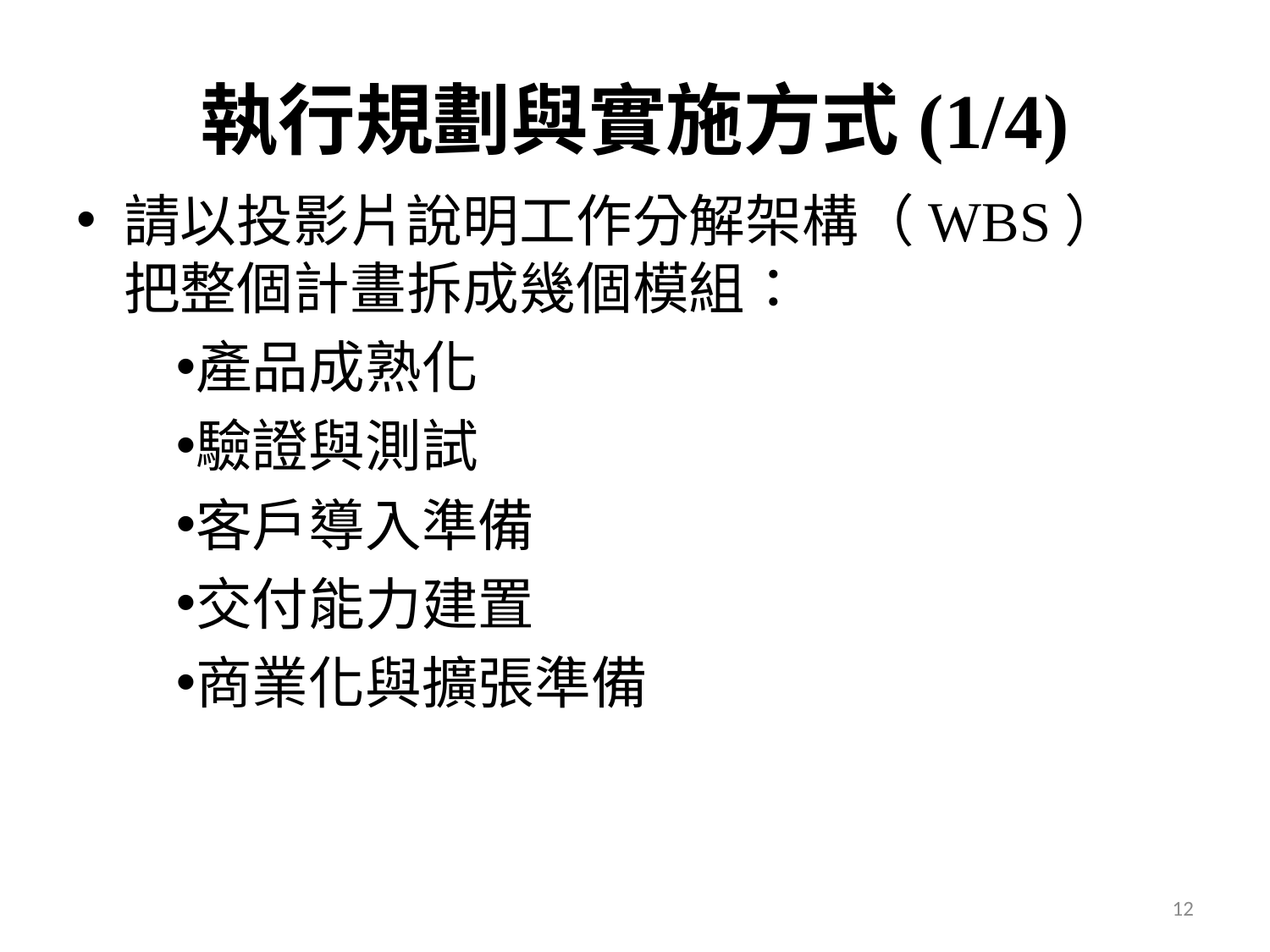

# 執行規劃與實施方式(1/4)
請以投影片說明工作分解架構（WBS）
把整個計畫拆成幾個模組：
產品成熟化
驗證與測試
客戶導入準備
交付能力建置
商業化與擴張準備

12